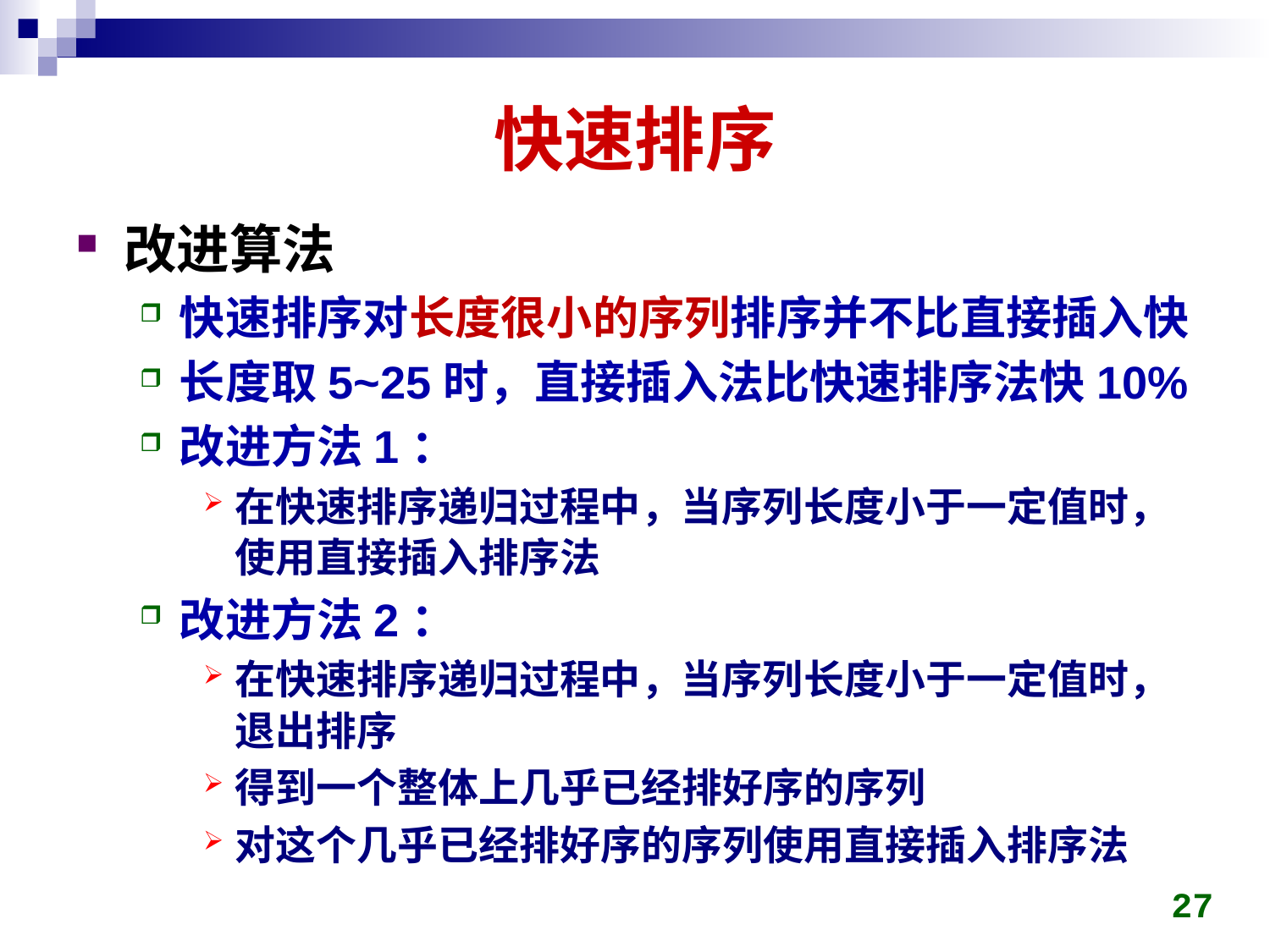

# 快速排序
改进算法
快速排序对长度很小的序列排序并不比直接插入快
长度取5~25时，直接插入法比快速排序法快10%
改进方法1：
在快速排序递归过程中，当序列长度小于一定值时，使用直接插入排序法
改进方法2：
在快速排序递归过程中，当序列长度小于一定值时，退出排序
得到一个整体上几乎已经排好序的序列
对这个几乎已经排好序的序列使用直接插入排序法
27